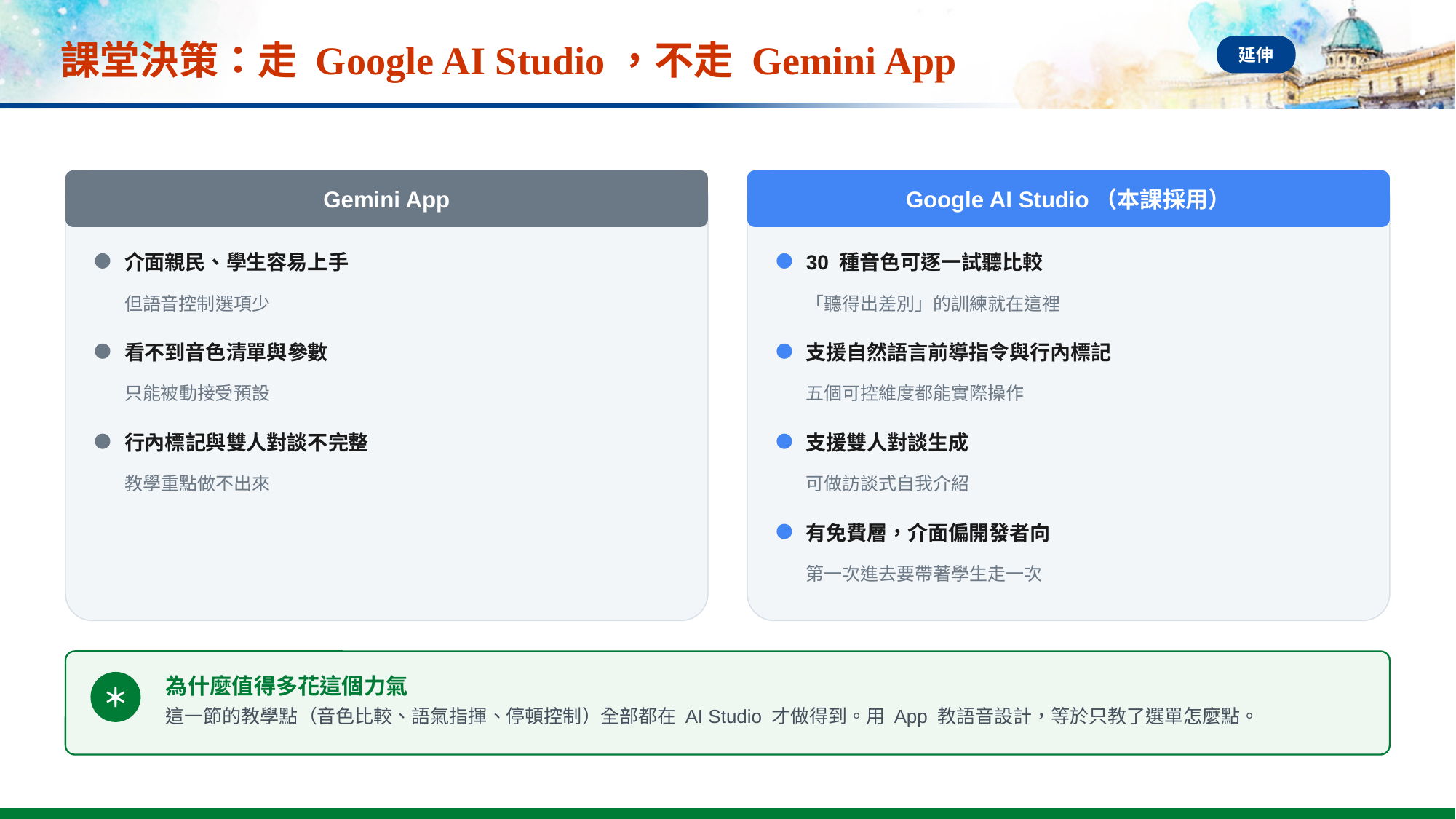

# 課堂決策：走 Google AI Studio，不走 Gemini App
延伸

Gemini App

Google AI Studio（本課採用）
介面親民、學生容易上手
30 種音色可逐一試聽比較

但語音控制選項少
「聽得出差別」的訓練就在這裡
看不到音色清單與參數
支援自然語言前導指令與行內標記

只能被動接受預設
五個可控維度都能實際操作
行內標記與雙人對談不完整
支援雙人對談生成

教學重點做不出來
可做訪談式自我介紹
有免費層，介面偏開發者向

第一次進去要帶著學生走一次

為什麼值得多花這個力氣
＊
這一節的教學點（音色比較、語氣指揮、停頓控制）全部都在 AI Studio 才做得到。用 App 教語音設計，等於只教了選單怎麼點。